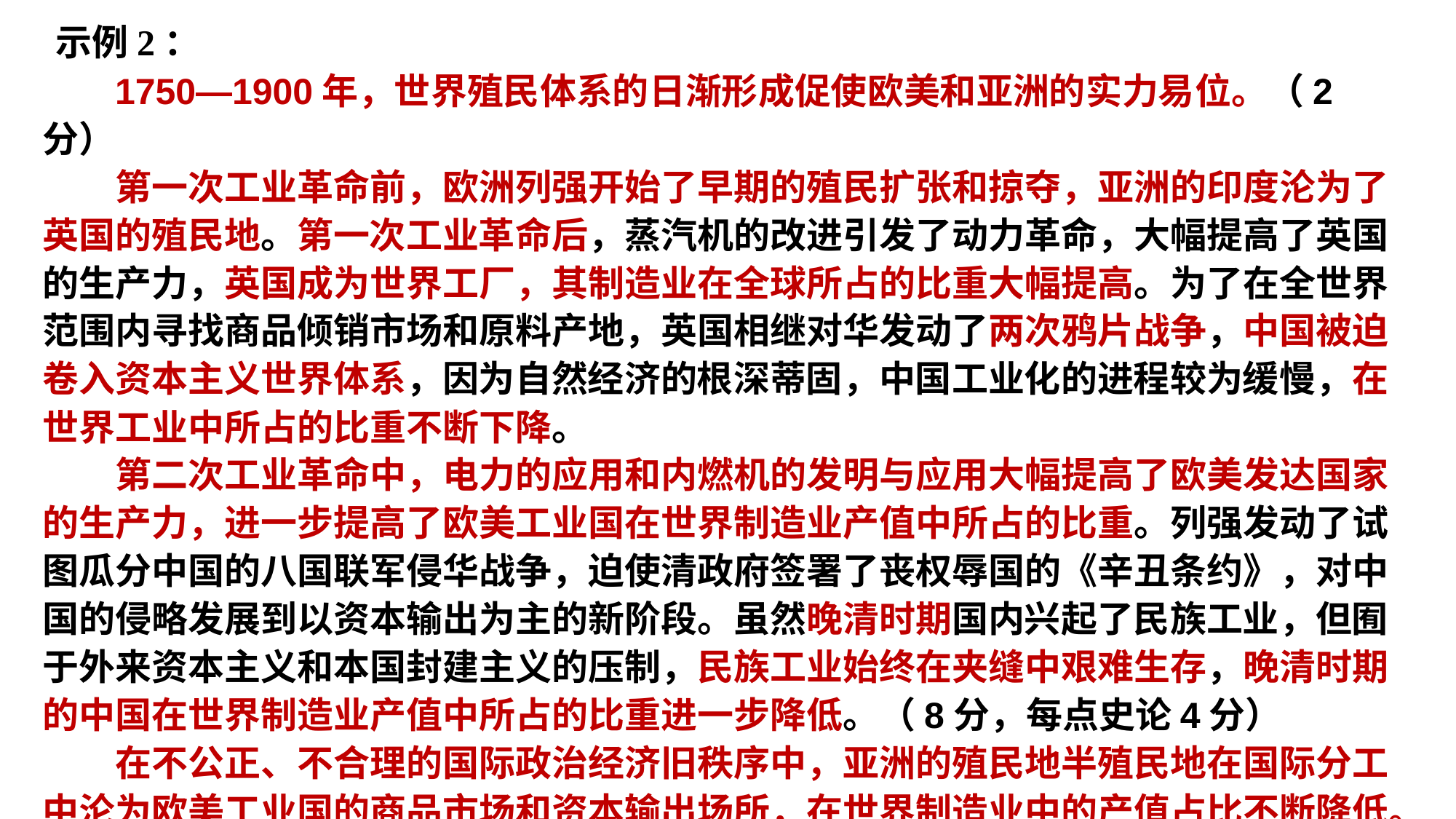

示例2：
1750—1900年，世界殖民体系的日渐形成促使欧美和亚洲的实力易位。（2分）
第一次工业革命前，欧洲列强开始了早期的殖民扩张和掠夺，亚洲的印度沦为了英国的殖民地。第一次工业革命后，蒸汽机的改进引发了动力革命，大幅提高了英国的生产力，英国成为世界工厂，其制造业在全球所占的比重大幅提高。为了在全世界范围内寻找商品倾销市场和原料产地，英国相继对华发动了两次鸦片战争，中国被迫卷入资本主义世界体系，因为自然经济的根深蒂固，中国工业化的进程较为缓慢，在世界工业中所占的比重不断下降。
第二次工业革命中，电力的应用和内燃机的发明与应用大幅提高了欧美发达国家的生产力，进一步提高了欧美工业国在世界制造业产值中所占的比重。列强发动了试图瓜分中国的八国联军侵华战争，迫使清政府签署了丧权辱国的《辛丑条约》，对中国的侵略发展到以资本输出为主的新阶段。虽然晚清时期国内兴起了民族工业，但囿于外来资本主义和本国封建主义的压制，民族工业始终在夹缝中艰难生存，晚清时期的中国在世界制造业产值中所占的比重进一步降低。（8分，每点史论4分）在不公正、不合理的国际政治经济旧秩序中，亚洲的殖民地半殖民地在国际分工中沦为欧美工业国的商品市场和资本输出场所，在世界制造业中的产值占比不断降低。（2分）